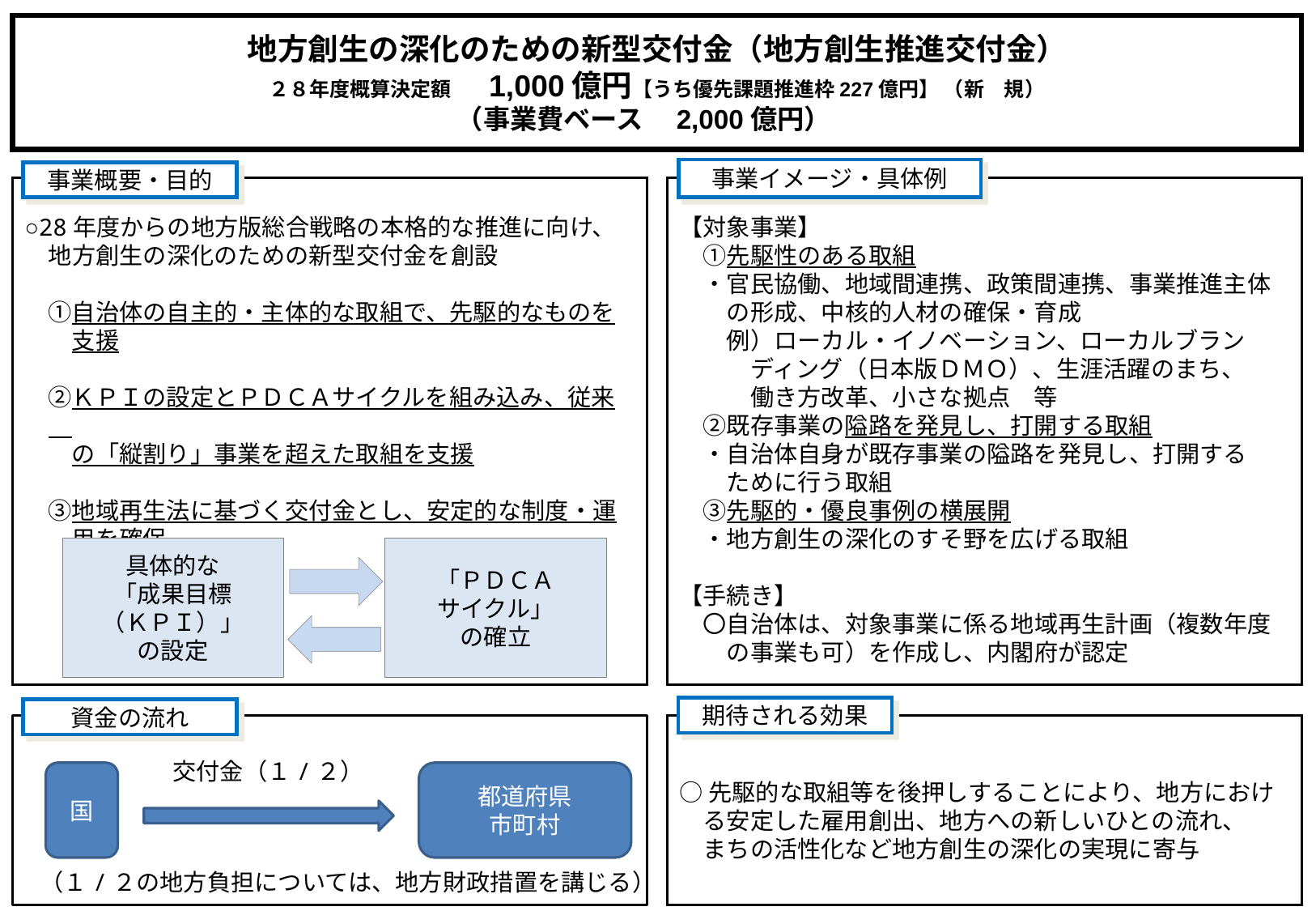

地方創生の深化のための新型交付金（地方創生推進交付金）
２８年度概算決定額　1,000億円【うち優先課題推進枠227億円】 （新　規）
　（事業費ベース　2,000億円）
事業イメージ・具体例
事業概要・目的

○28年度からの地方版総合戦略の本格的な推進に向け、
　地方創生の深化のための新型交付金を創設

　①自治体の自主的・主体的な取組で、先駆的なものを
　　支援

　②ＫＰＩの設定とＰＤＣＡサイクルを組み込み、従来
　　の「縦割り」事業を超えた取組を支援

　③地域再生法に基づく交付金とし、安定的な制度・運
　　用を確保

【対象事業】
　①先駆性のある取組
　・官民協働、地域間連携、政策間連携、事業推進主体
　　の形成、中核的人材の確保・育成
　　例）ローカル・イノベーション、ローカルブラン
　　　ディング（日本版ＤＭＯ）、生涯活躍のまち、
　　　働き方改革、小さな拠点　等
　②既存事業の隘路を発見し、打開する取組
　・自治体自身が既存事業の隘路を発見し、打開する
　　ために行う取組
　③先駆的・優良事例の横展開
　・地方創生の深化のすそ野を広げる取組

【手続き】
　〇自治体は、対象事業に係る地域再生計画（複数年度
　　の事業も可）を作成し、内閣府が認定

具体的な
「成果目標
（ＫＰＩ）」
の設定
「ＰＤＣＡ
サイクル」
の確立

期待される効果
資金の流れ

交付金（１/２）
国
都道府県
市町村

○先駆的な取組等を後押しすることにより、地方における安定した雇用創出、地方への新しいひとの流れ、　まちの活性化など地方創生の深化の実現に寄与

　　（１/２の地方負担については、地方財政措置を講じる）